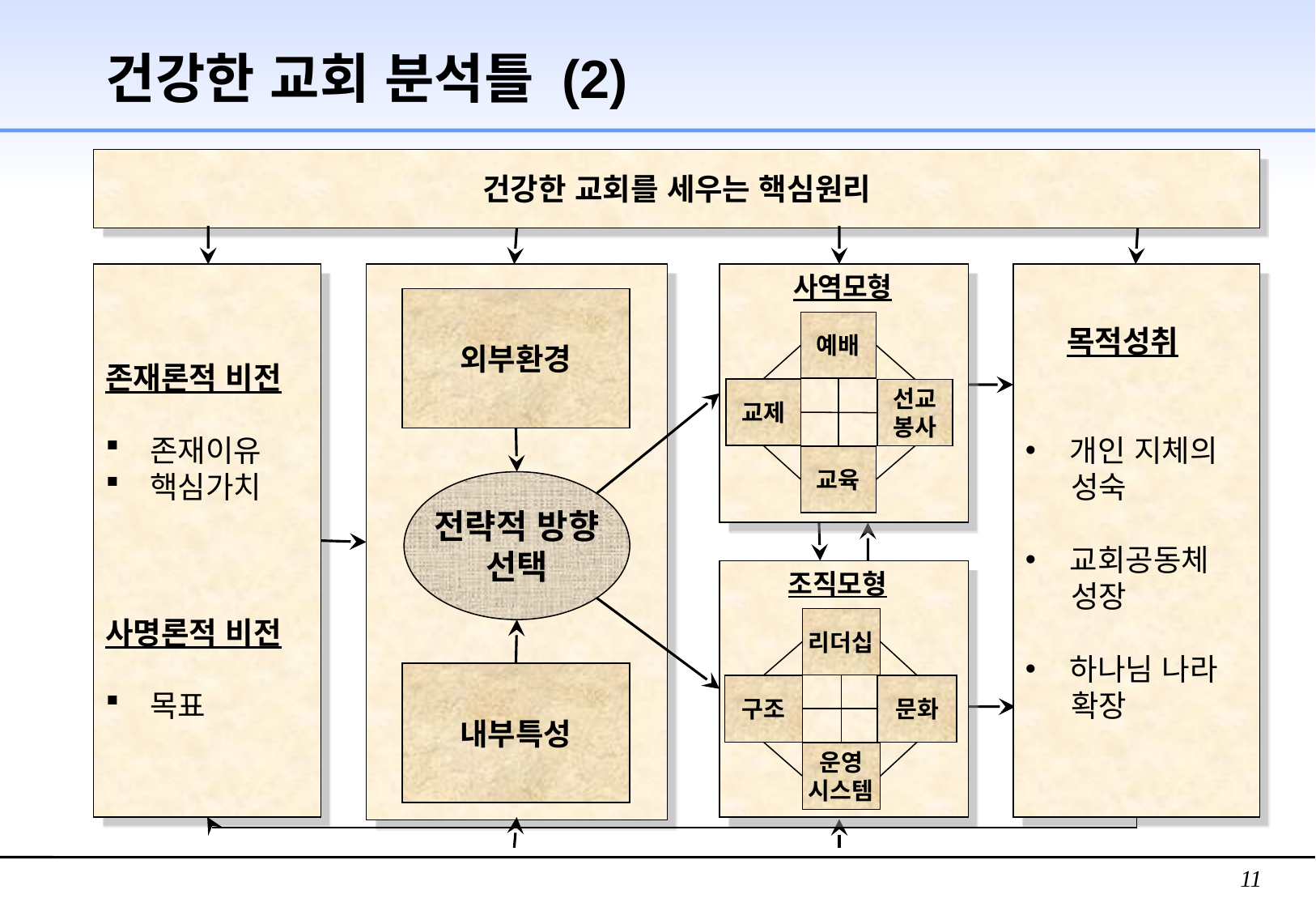

# 건강한 교회 분석틀 (2)
건강한 교회를 세우는 핵심원리

존재론적 비전

 존재이유
 핵심가치

사명론적 비전

 목표

사역모형
예배
교제
선교
봉사
교육
     목적성취

 개인 지체의
  성숙

 교회공동체
  성장

 하나님 나라
  확장

외부환경

전략적 방향
선택

조직모형
리더십
구조
문화
운영
시스템
내부특성

11